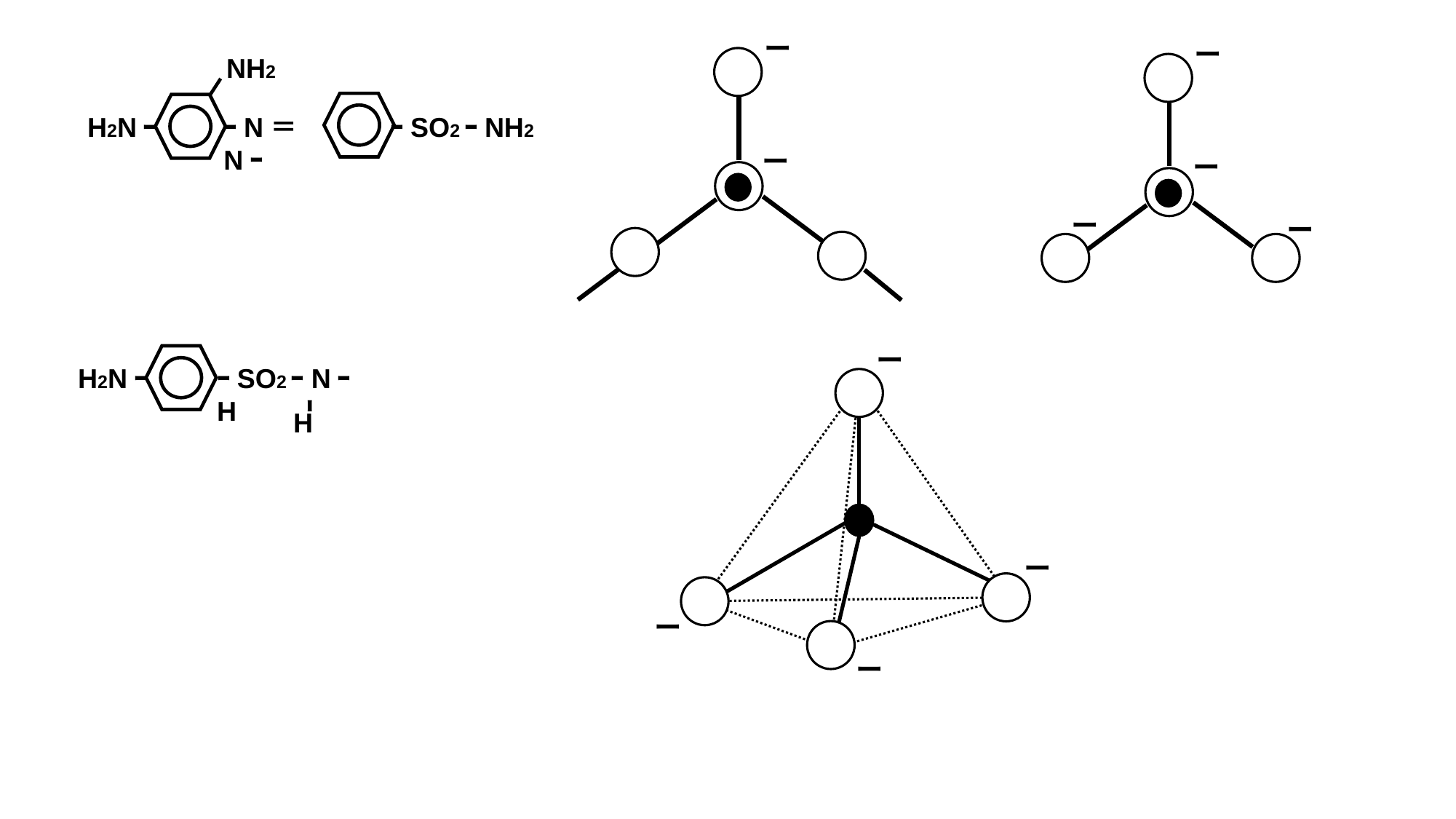

ー

ー

ー

ー

ー
ー

NH2

H2Nｰ
ｰN＝Nｰ
ｰSO2ｰNH2
ー

ー
ー
ー

H2Nｰ
ｰSO2ｰNｰH
ｰ
H